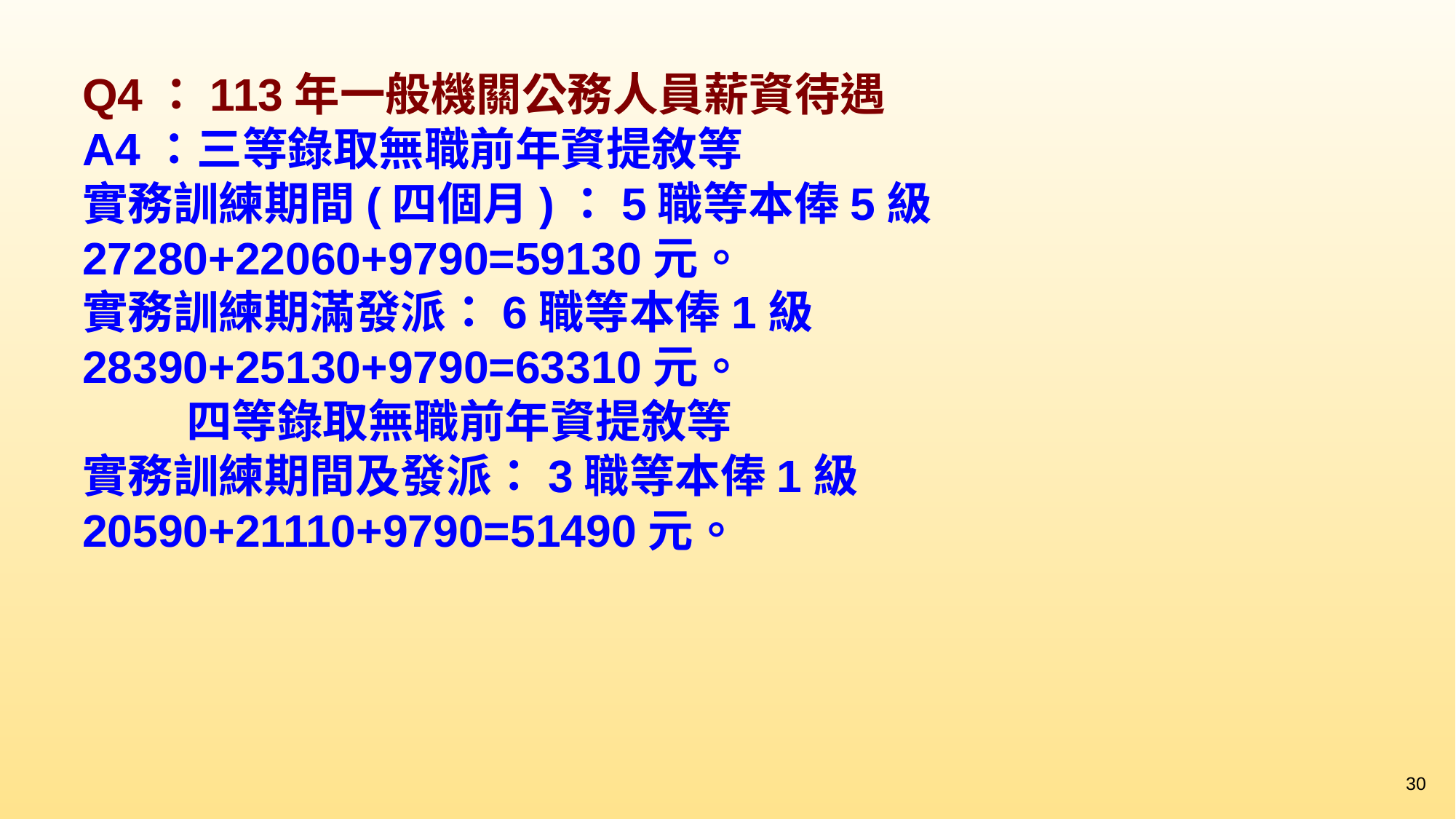

Q4：113年一般機關公務人員薪資待遇
A4：三等錄取無職前年資提敘等
實務訓練期間(四個月)：5職等本俸5級27280+22060+9790=59130元。
實務訓練期滿發派：6職等本俸1級
28390+25130+9790=63310元。
         四等錄取無職前年資提敘等
實務訓練期間及發派：3職等本俸1級
20590+21110+9790=51490元。
30